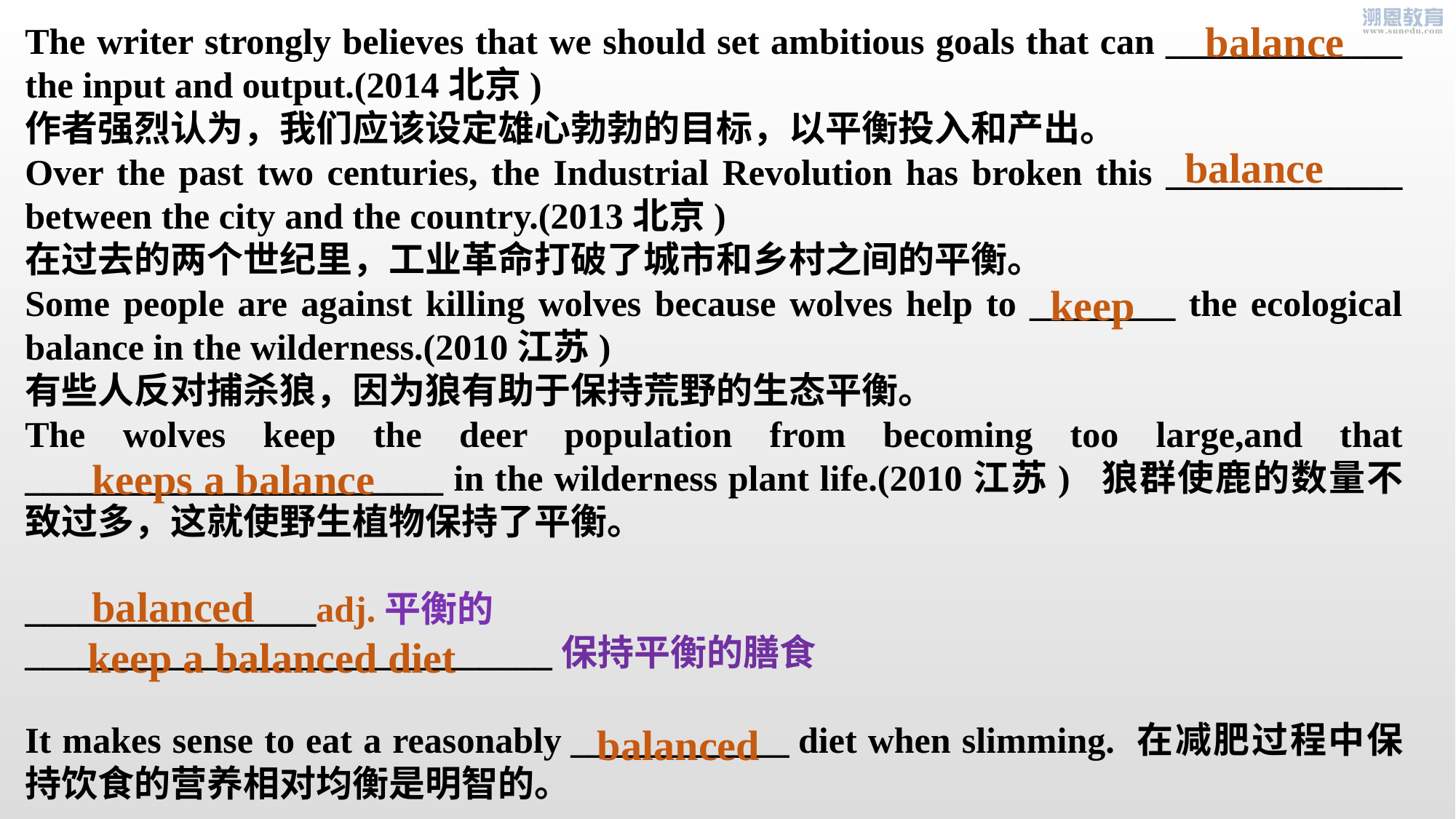

balance
The writer strongly believes that we should set ambitious goals that can _____________ the input and output.(2014北京)
作者强烈认为，我们应该设定雄心勃勃的目标，以平衡投入和产出。
Over the past two centuries, the Industrial Revolution has broken this _____________ between the city and the country.(2013北京)
在过去的两个世纪里，工业革命打破了城市和乡村之间的平衡。
Some people are against killing wolves because wolves help to ________ the ecological balance in the wilderness.(2010江苏)
有些人反对捕杀狼，因为狼有助于保持荒野的生态平衡。
The wolves keep the deer population from becoming too large,and that _______________________ in the wilderness plant life.(2010江苏)  狼群使鹿的数量不致过多，这就使野生植物保持了平衡。

________________adj.平衡的
_____________________________保持平衡的膳食

It makes sense to eat a reasonably ____________ diet when slimming. 在减肥过程中保持饮食的营养相对均衡是明智的。

balance
keep
keeps a balance
balanced
keep a balanced diet
balanced